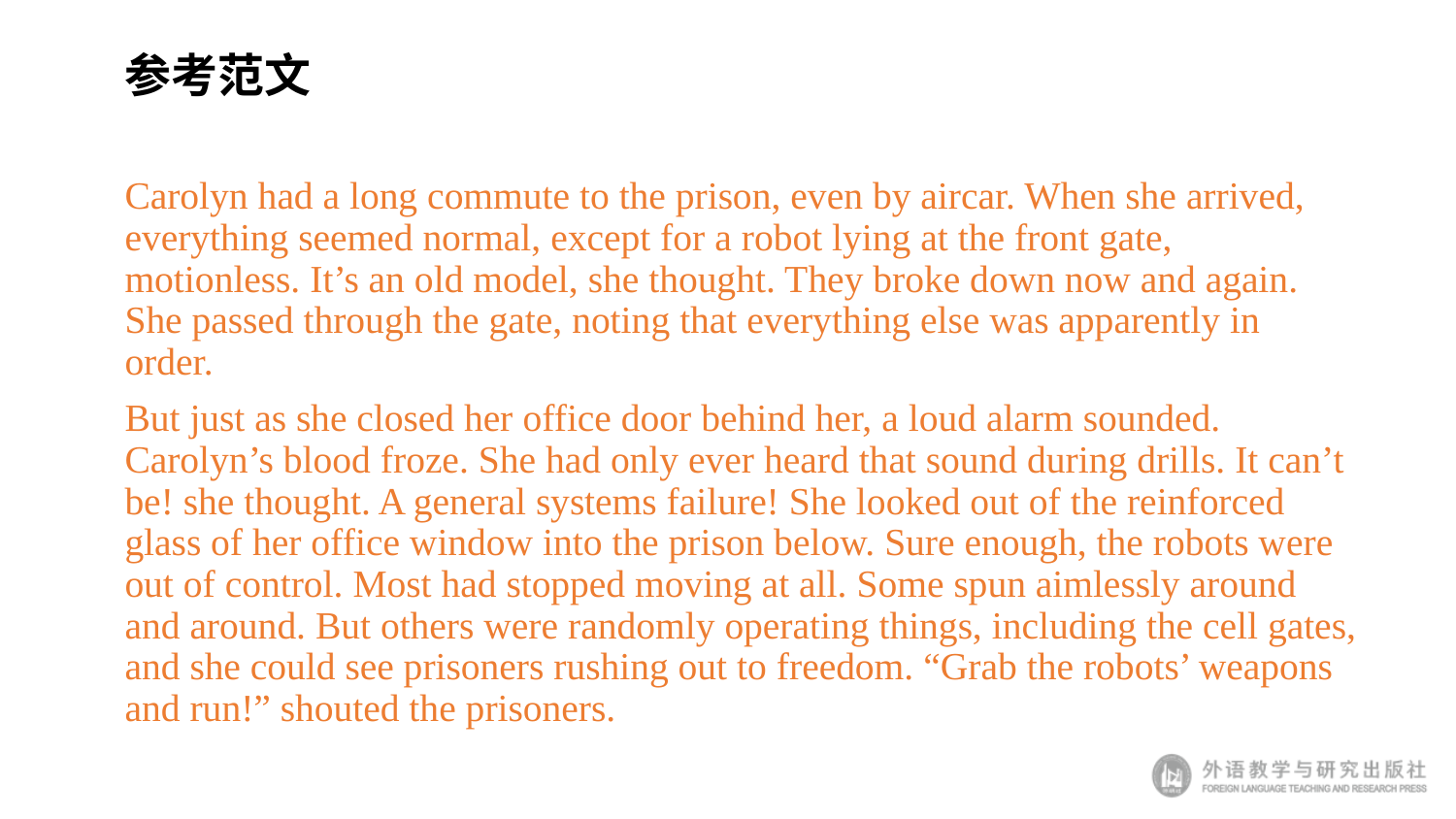

# 参考范文
Carolyn had a long commute to the prison, even by aircar. When she arrived, everything seemed normal, except for a robot lying at the front gate, motionless. It’s an old model, she thought. They broke down now and again. She passed through the gate, noting that everything else was apparently in order.
But just as she closed her office door behind her, a loud alarm sounded. Carolyn’s blood froze. She had only ever heard that sound during drills. It can’t be! she thought. A general systems failure! She looked out of the reinforced glass of her office window into the prison below. Sure enough, the robots were out of control. Most had stopped moving at all. Some spun aimlessly around and around. But others were randomly operating things, including the cell gates, and she could see prisoners rushing out to freedom. “Grab the robots’ weapons and run!” shouted the prisoners.